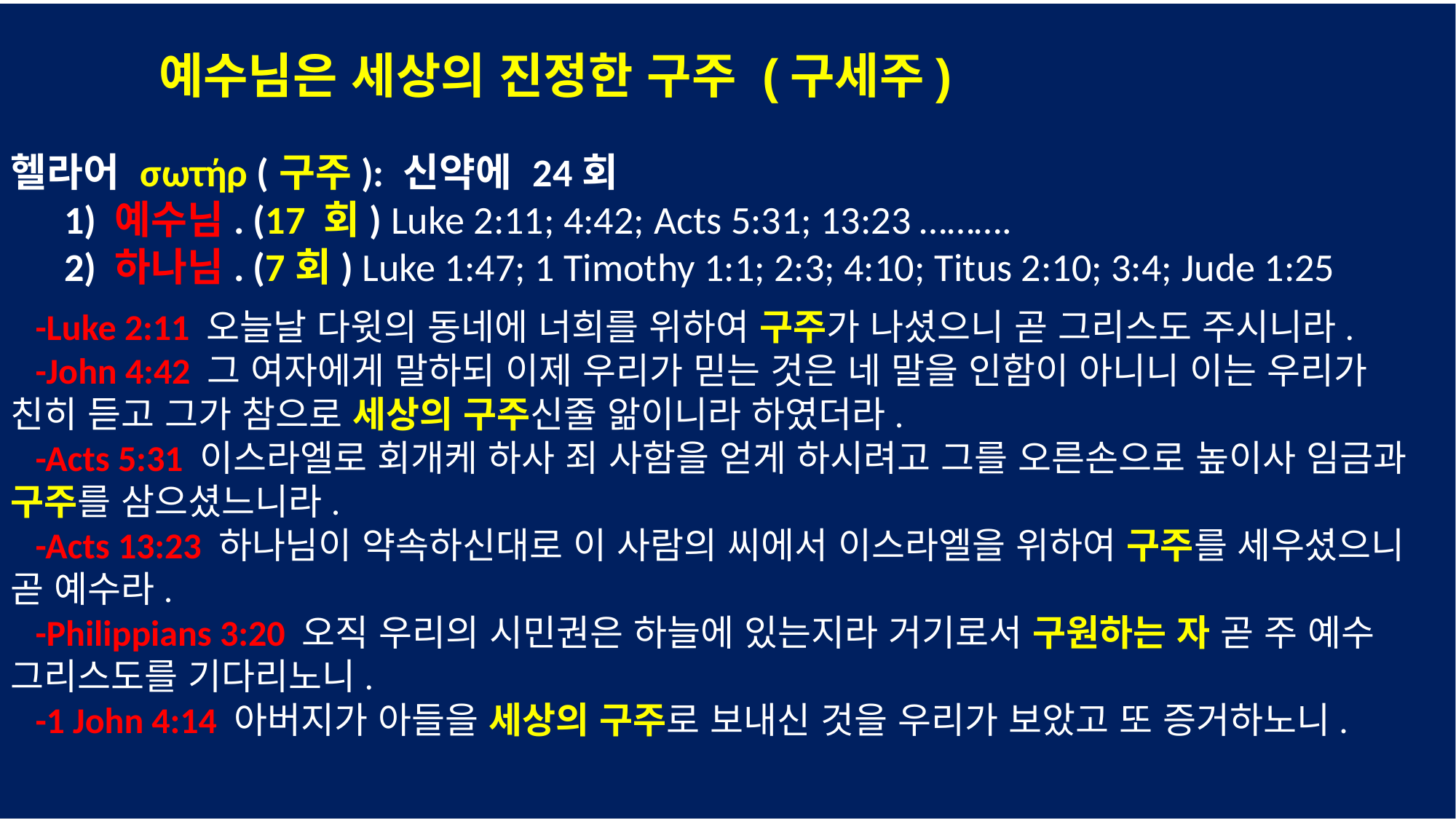

예수님은 세상의 진정한 구주 (구세주)

헬라어 σωτήρ (구주): 신약에 24회
      1) 예수님. (17 회) Luke 2:11; 4:42; Acts 5:31; 13:23 ……….
      2) 하나님. (7회) Luke 1:47; 1 Timothy 1:1; 2:3; 4:10; Titus 2:10; 3:4; Jude 1:25

   -Luke 2:11 오늘날 다윗의 동네에 너희를 위하여 구주가 나셨으니 곧 그리스도 주시니라.
   -John 4:42 그 여자에게 말하되 이제 우리가 믿는 것은 네 말을 인함이 아니니 이는 우리가 친히 듣고 그가 참으로 세상의 구주신줄 앎이니라 하였더라.
   -Acts 5:31 이스라엘로 회개케 하사 죄 사함을 얻게 하시려고 그를 오른손으로 높이사 임금과 구주를 삼으셨느니라.
   -Acts 13:23 하나님이 약속하신대로 이 사람의 씨에서 이스라엘을 위하여 구주를 세우셨으니 곧 예수라.
   -Philippians 3:20 오직 우리의 시민권은 하늘에 있는지라 거기로서 구원하는 자 곧 주 예수 그리스도를 기다리노니.
   -1 John 4:14 아버지가 아들을 세상의 구주로 보내신 것을 우리가 보았고 또 증거하노니.